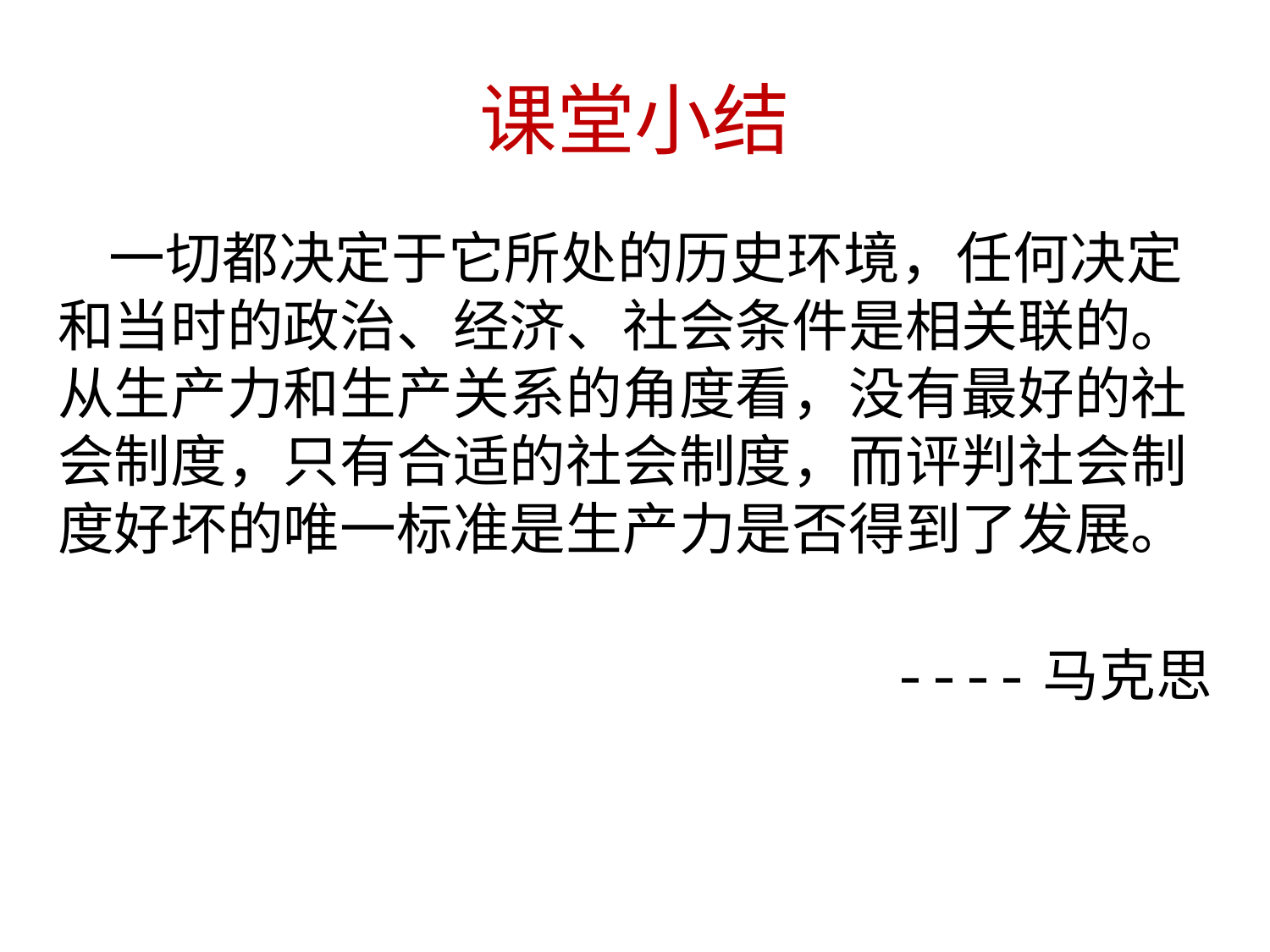

# 课堂小结
   一切都决定于它所处的历史环境，任何决定和当时的政治、经济、社会条件是相关联的。从生产力和生产关系的角度看，没有最好的社会制度，只有合适的社会制度，而评判社会制度好坏的唯一标准是生产力是否得到了发展。
                                                       ----马克思